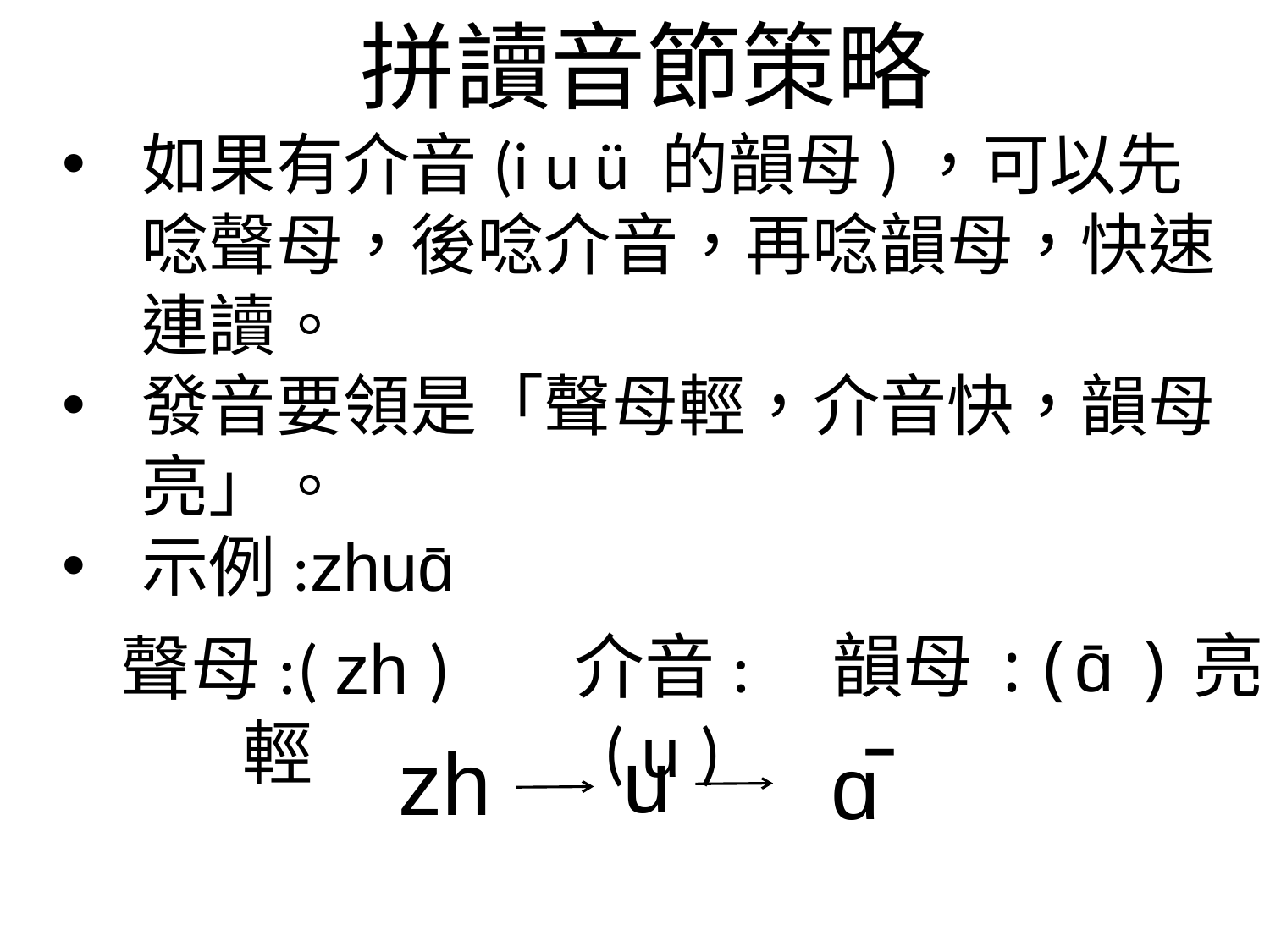

拼讀音節策略
如果有介音(i u ü 的韻母)，可以先唸聲母，後唸介音，再唸韻母，快速連讀。
發音要領是「聲母輕，介音快，韻母亮」。
示例:zhuɑ̄

韻母:(ɑ̄ )亮
介音:( u )
聲母:( zh ) 輕
ɑ̄
u
zh